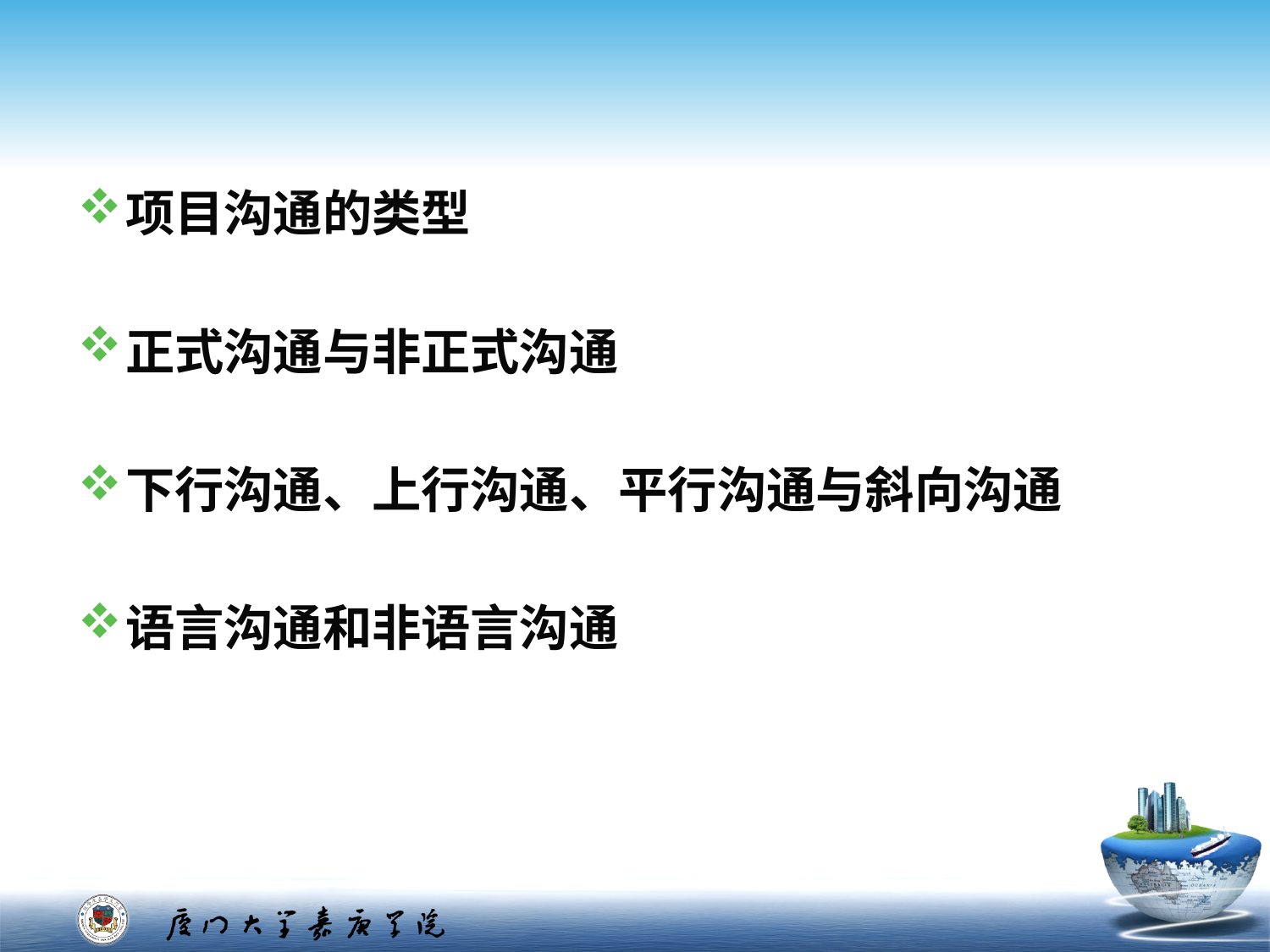

项目沟通的类型

正式沟通与非正式沟通

下行沟通、上行沟通、平行沟通与斜向沟通

语言沟通和非语言沟通